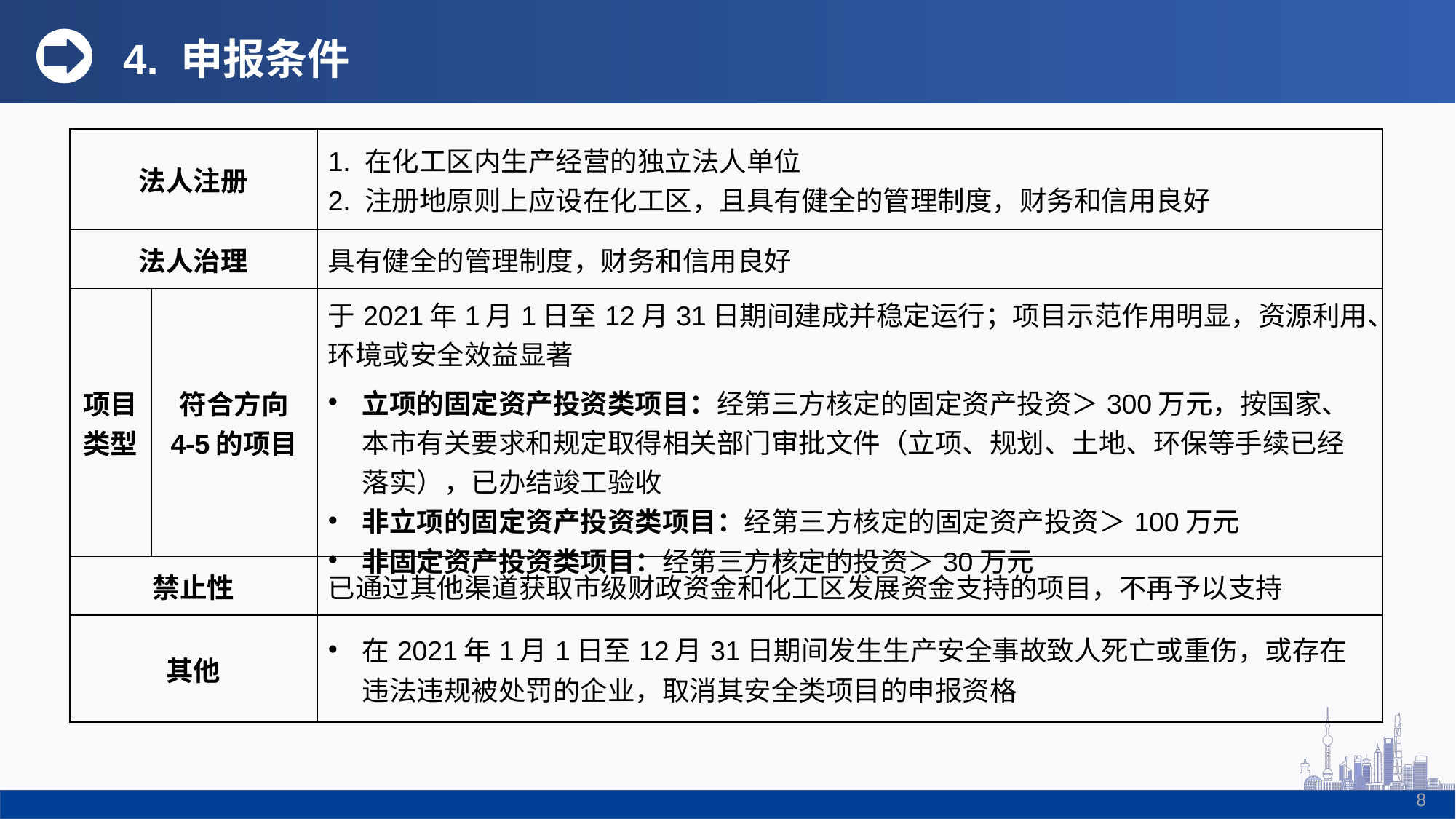

4. 申报条件
| 法人注册 |  | 1. 在化工区内生产经营的独立法人单位 2. 注册地原则上应设在化工区，且具有健全的管理制度，财务和信用良好 |
| --- | --- | --- |
| 法人治理 |  | 具有健全的管理制度，财务和信用良好 |
| 项目类型 | 符合方向 4-5的项目 | 于2021年1月1日至12月31日期间建成并稳定运行；项目示范作用明显，资源利用、环境或安全效益显著 立项的固定资产投资类项目：经第三方核定的固定资产投资＞300万元，按国家、本市有关要求和规定取得相关部门审批文件（立项、规划、土地、环保等手续已经落实），已办结竣工验收 非立项的固定资产投资类项目：经第三方核定的固定资产投资＞100万元 非固定资产投资类项目：经第三方核定的投资＞30万元 |
| 禁止性 |  | 已通过其他渠道获取市级财政资金和化工区发展资金支持的项目，不再予以支持 |
| 其他 |  | 在2021年1月1日至12月31日期间发生生产安全事故致人死亡或重伤，或存在违法违规被处罚的企业，取消其安全类项目的申报资格 |